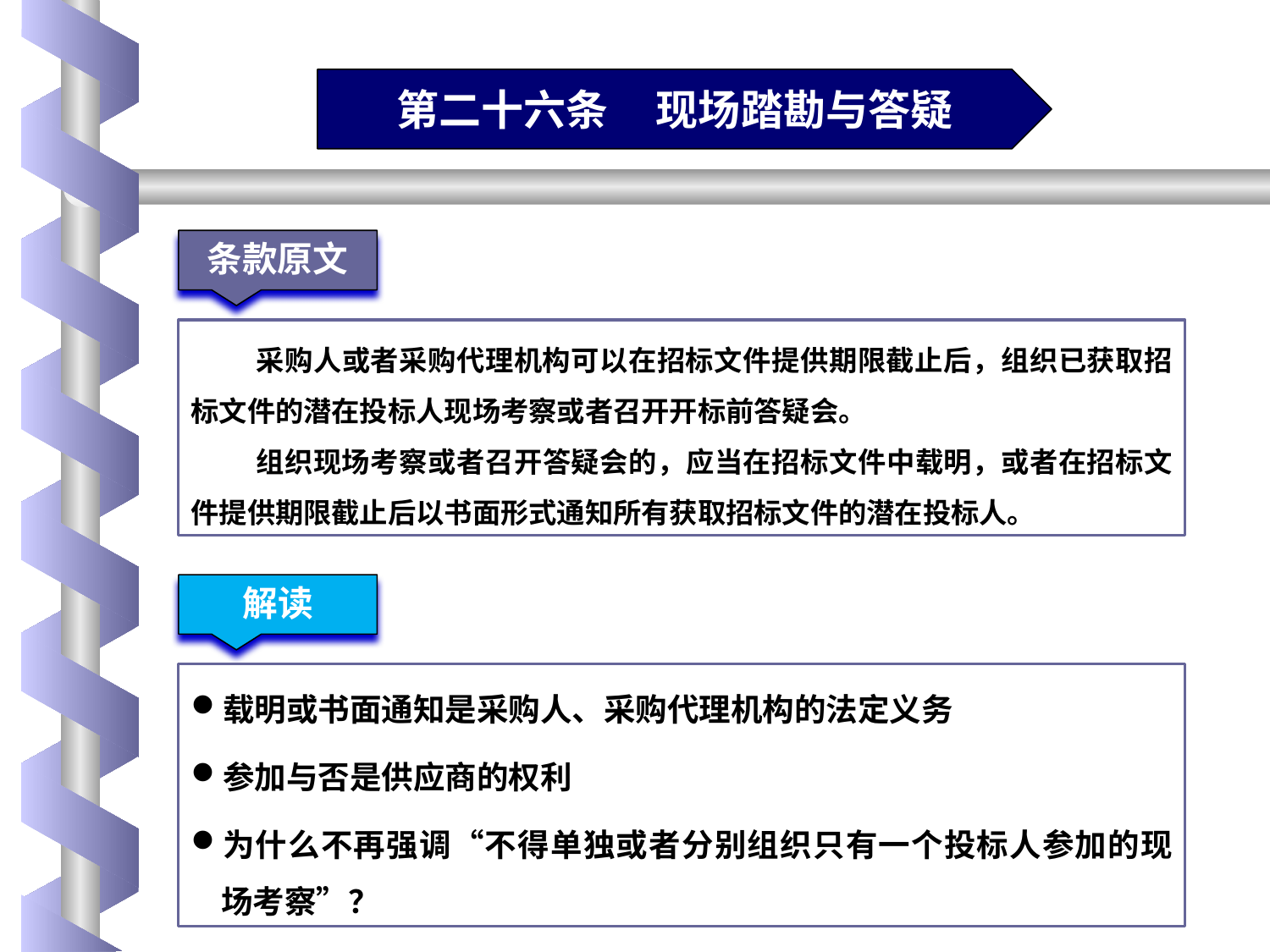

第二十六条     现场踏勘与答疑
条款原文
采购人或者采购代理机构可以在招标文件提供期限截止后，组织已获取招标文件的潜在投标人现场考察或者召开开标前答疑会。
组织现场考察或者召开答疑会的，应当在招标文件中载明，或者在招标文件提供期限截止后以书面形式通知所有获取招标文件的潜在投标人。
解读
载明或书面通知是采购人、采购代理机构的法定义务
参加与否是供应商的权利
为什么不再强调“不得单独或者分别组织只有一个投标人参加的现场考察”？